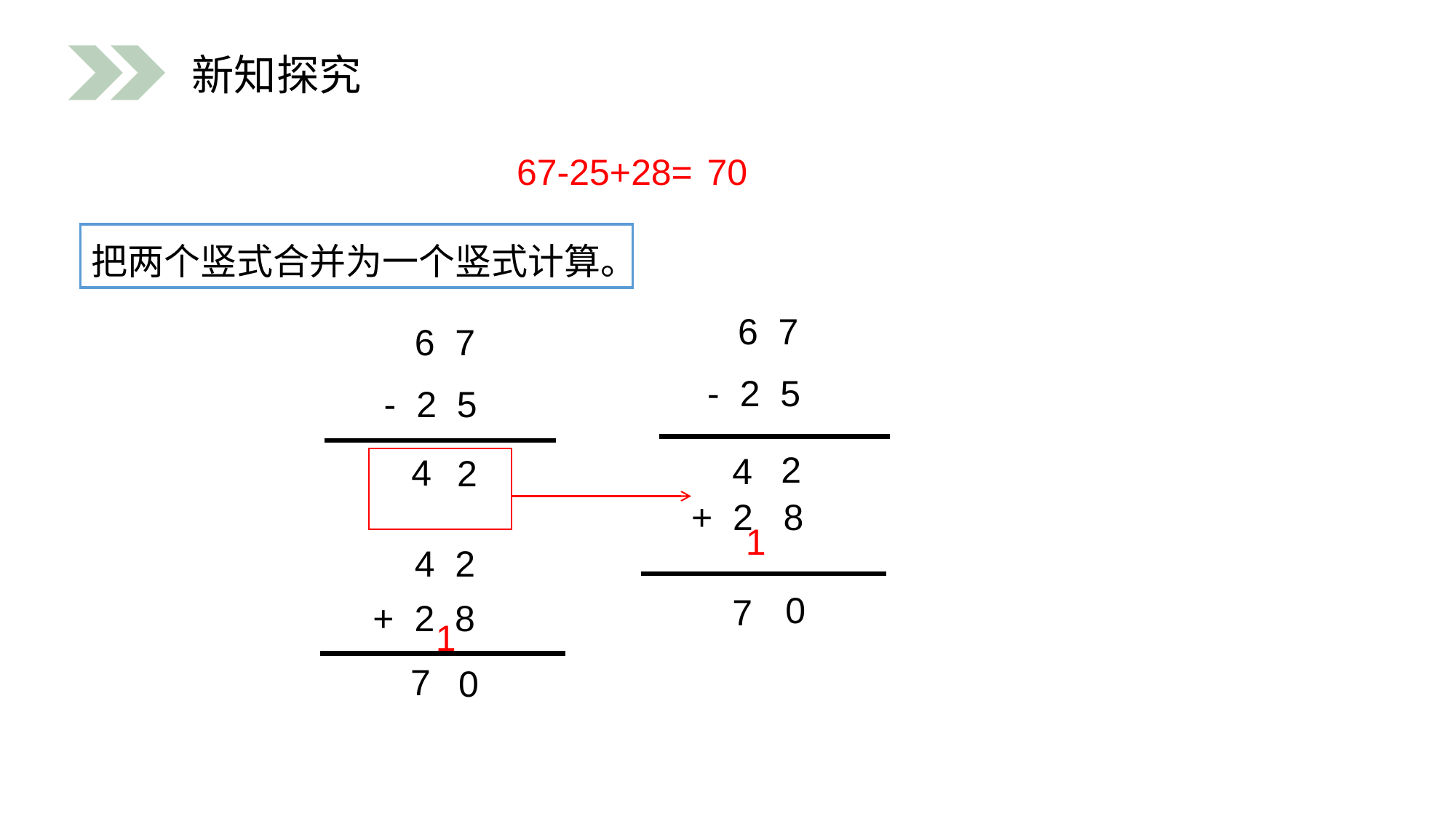

新知探究
67-25+28=
70
把两个竖式合并为一个竖式计算。
   6  7
-  2  5
   6  7
-  2  5
2
4
4
2

+  2   8
1
   4  2
+  2  8
0
7
1
7
0